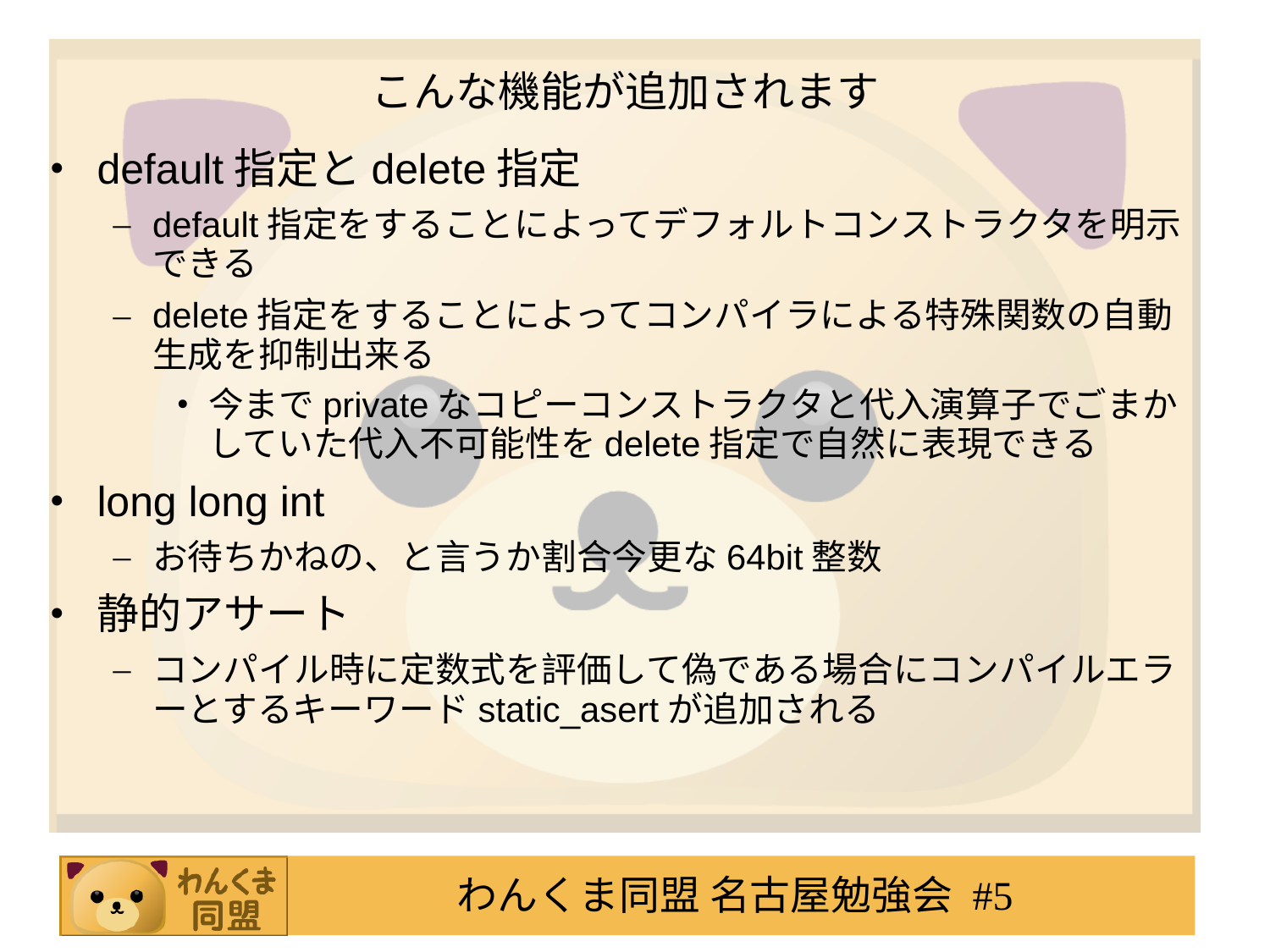

# こんな機能が追加されます
default指定とdelete指定
default指定をすることによってデフォルトコンストラクタを明示できる
delete指定をすることによってコンパイラによる特殊関数の自動生成を抑制出来る
今までprivateなコピーコンストラクタと代入演算子でごまかしていた代入不可能性をdelete指定で自然に表現できる
long long int
お待ちかねの、と言うか割合今更な64bit整数
静的アサート
コンパイル時に定数式を評価して偽である場合にコンパイルエラーとするキーワードstatic_asertが追加される